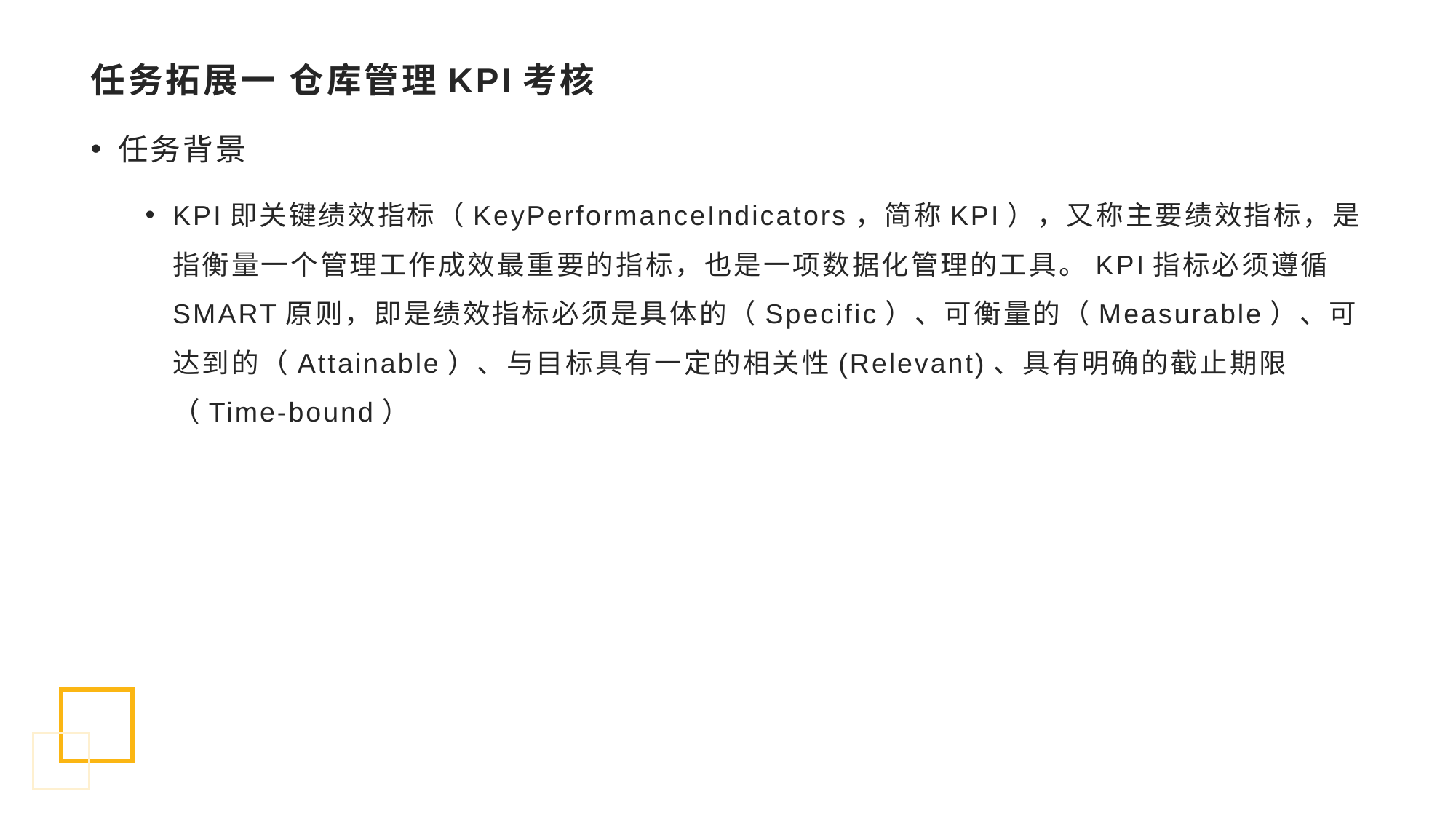

# 任务拓展一 仓库管理KPI考核
任务背景
KPI即关键绩效指标（KeyPerformanceIndicators，简称KPI），又称主要绩效指标，是指衡量一个管理工作成效最重要的指标，也是一项数据化管理的工具。KPI指标必须遵循SMART原则，即是绩效指标必须是具体的（Specific）、可衡量的（Measurable）、可达到的（Attainable）、与目标具有一定的相关性(Relevant)、具有明确的截止期限（Time-bound）